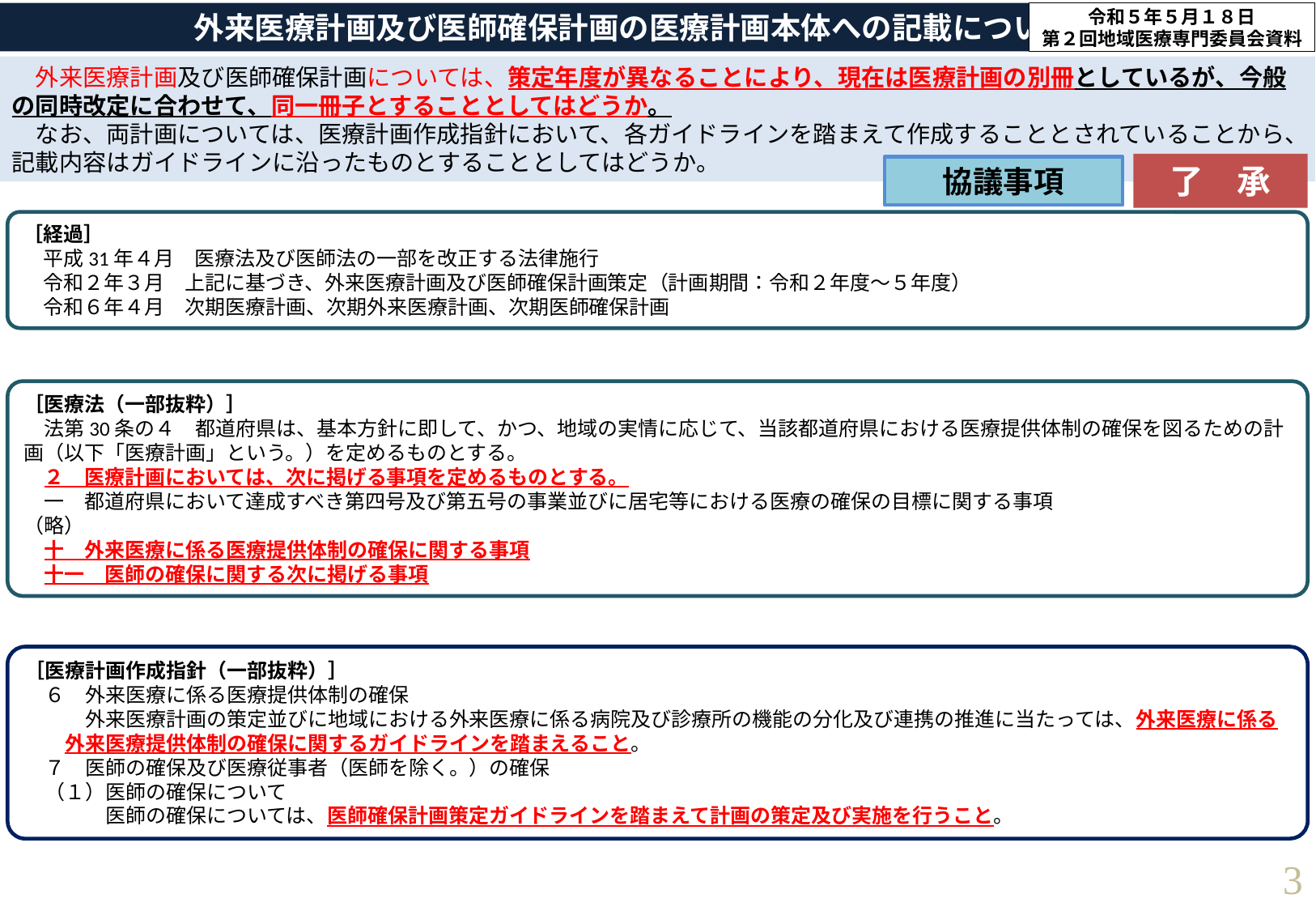

外来医療計画及び医師確保計画の医療計画本体への記載について
令和５年５月１８日
第２回地域医療専門委員会資料
　外来医療計画及び医師確保計画については、策定年度が異なることにより、現在は医療計画の別冊としているが、今般の同時改定に合わせて、同一冊子とすることとしてはどうか。
　なお、両計画については、医療計画作成指針において、各ガイドラインを踏まえて作成することとされていることから、記載内容はガイドラインに沿ったものとすることとしてはどうか。
了　承
協議事項
［経過］
　平成31年４月　医療法及び医師法の一部を改正する法律施行
　令和２年３月　上記に基づき、外来医療計画及び医師確保計画策定（計画期間：令和２年度～５年度）
　令和６年４月　次期医療計画、次期外来医療計画、次期医師確保計画
［医療法（一部抜粋）］
　法第30条の４　都道府県は、基本方針に即して、かつ、地域の実情に応じて、当該都道府県における医療提供体制の確保を図るための計画（以下「医療計画」という。）を定めるものとする。
　２　医療計画においては、次に掲げる事項を定めるものとする。
　一　都道府県において達成すべき第四号及び第五号の事業並びに居宅等における医療の確保の目標に関する事項
（略）
　十　外来医療に係る医療提供体制の確保に関する事項
　十一　医師の確保に関する次に掲げる事項
［医療計画作成指針（一部抜粋）］
　６　外来医療に係る医療提供体制の確保
　　　外来医療計画の策定並びに地域における外来医療に係る病院及び診療所の機能の分化及び連携の推進に当たっては、外来医療に係る
　　外来医療提供体制の確保に関するガイドラインを踏まえること。
　７　医師の確保及び医療従事者（医師を除く。）の確保
　（１）医師の確保について
　　　　医師の確保については、医師確保計画策定ガイドラインを踏まえて計画の策定及び実施を行うこと。
3